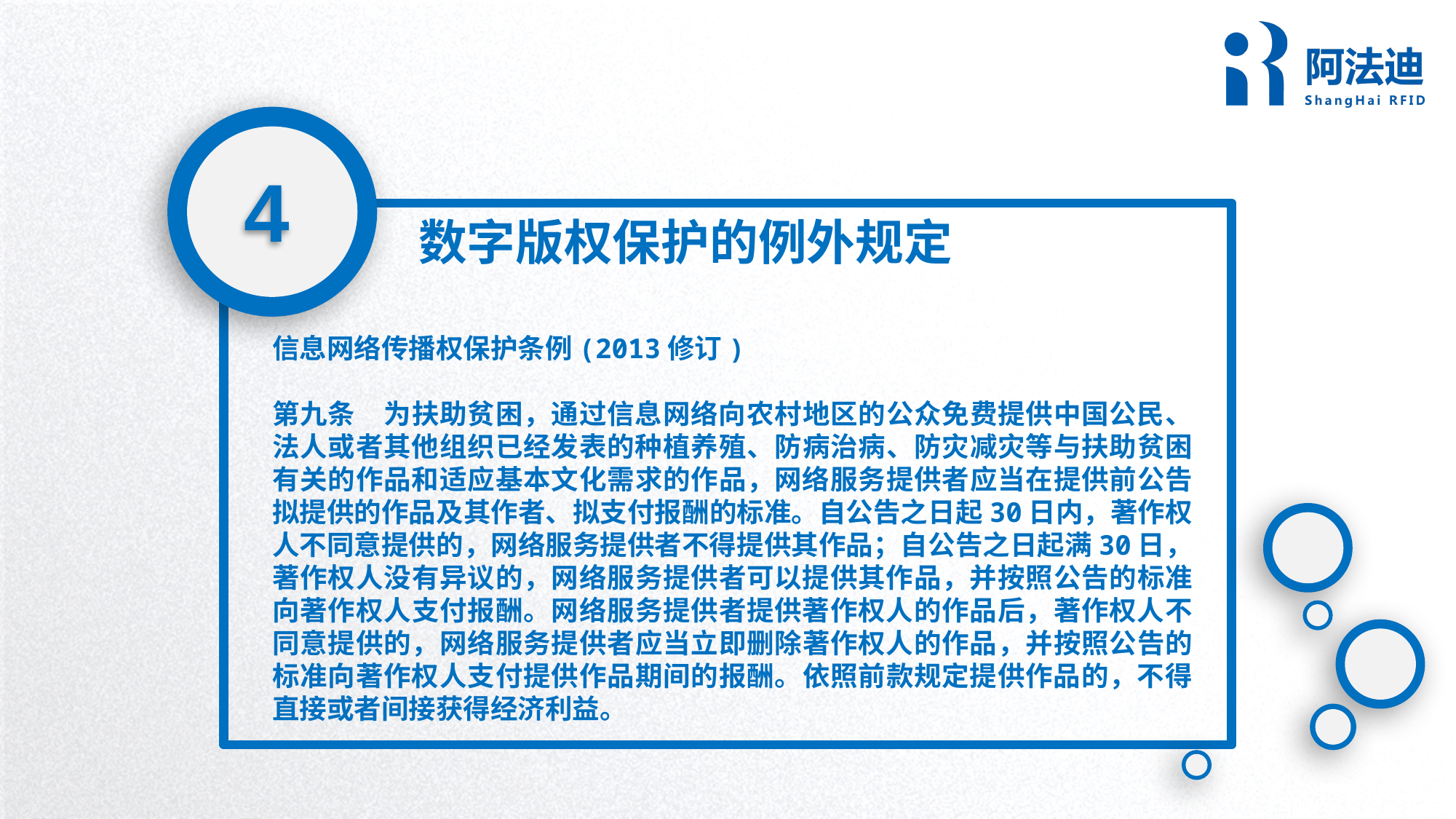

4

数字版权保护的例外规定
信息网络传播权保护条例(2013修订)

第九条　为扶助贫困，通过信息网络向农村地区的公众免费提供中国公民、法人或者其他组织已经发表的种植养殖、防病治病、防灾减灾等与扶助贫困有关的作品和适应基本文化需求的作品，网络服务提供者应当在提供前公告拟提供的作品及其作者、拟支付报酬的标准。自公告之日起30日内，著作权人不同意提供的，网络服务提供者不得提供其作品；自公告之日起满30日，著作权人没有异议的，网络服务提供者可以提供其作品，并按照公告的标准向著作权人支付报酬。网络服务提供者提供著作权人的作品后，著作权人不同意提供的，网络服务提供者应当立即删除著作权人的作品，并按照公告的标准向著作权人支付提供作品期间的报酬。依照前款规定提供作品的，不得直接或者间接获得经济利益。

延时符